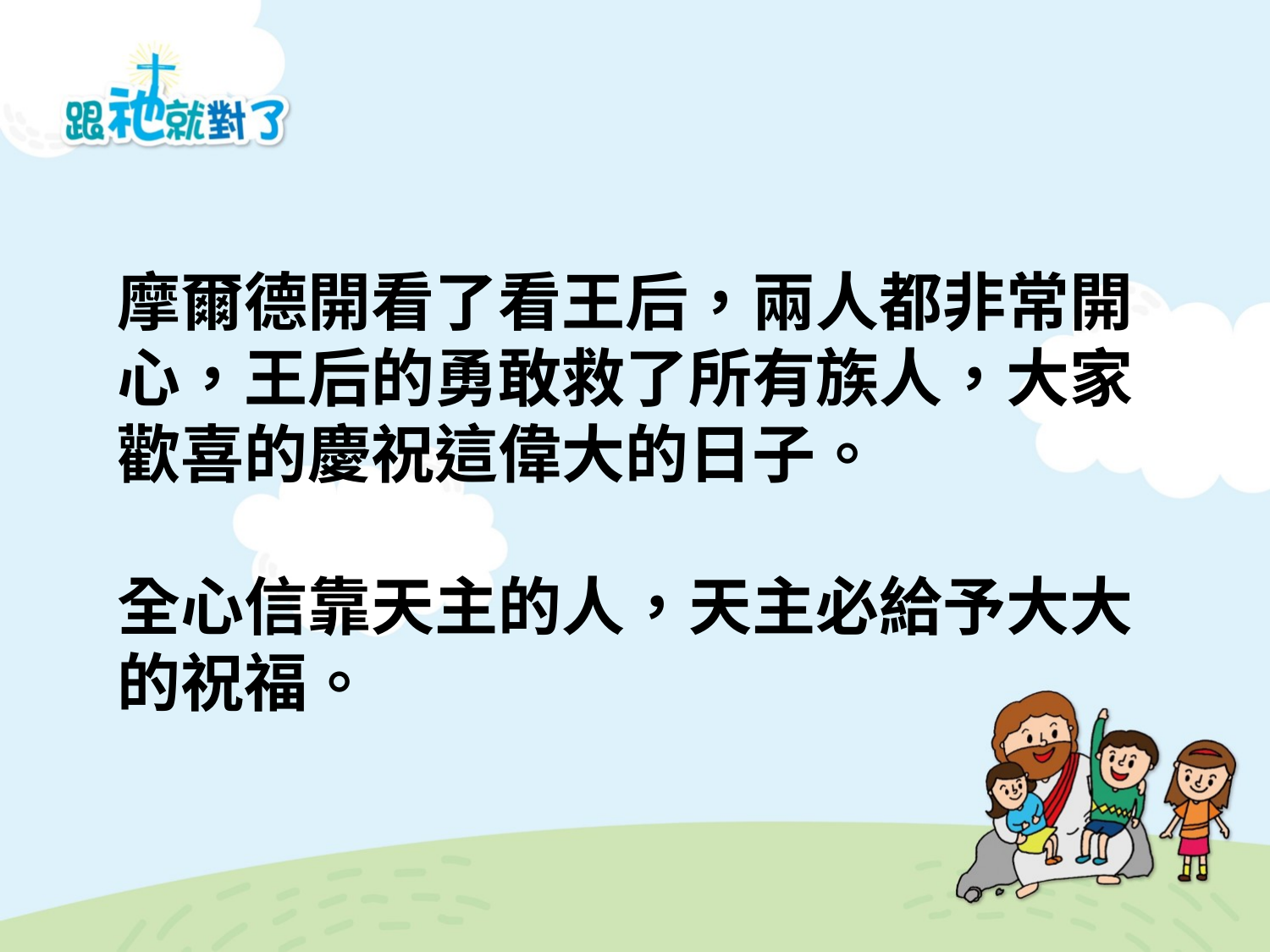

摩爾德開看了看王后，兩人都非常開心，王后的勇敢救了所有族人，大家歡喜的慶祝這偉大的日子。

全心信靠天主的人，天主必給予大大的祝福。